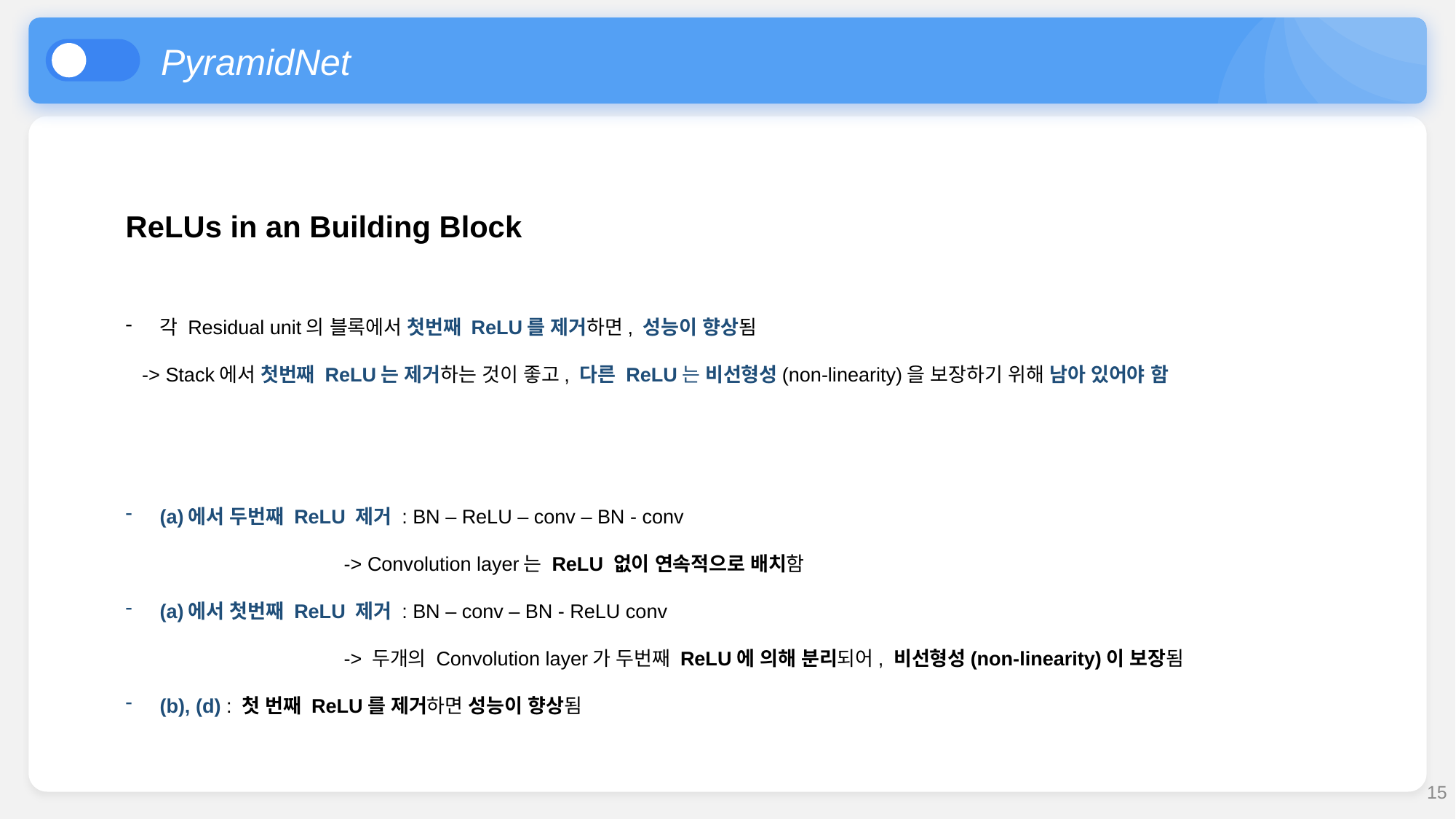

PyramidNet

ReLUs in an Building Block

각 Residual unit의 블록에서 첫번째 ReLU를 제거하면, 성능이 향상됨
   -> Stack에서 첫번째 ReLU는 제거하는 것이 좋고, 다른 ReLU는 비선형성(non-linearity)을 보장하기 위해 남아 있어야 함

(a)에서 두번째 ReLU 제거 : BN – ReLU – conv – BN - conv
                                        -> Convolution layer는 ReLU 없이 연속적으로 배치함
(a)에서 첫번째 ReLU 제거 : BN – conv – BN - ReLU conv
                                        -> 두개의 Convolution layer가 두번째 ReLU에 의해 분리되어, 비선형성(non-linearity)이 보장됨
(b), (d) : 첫 번째 ReLU를 제거하면 성능이 향상됨
15